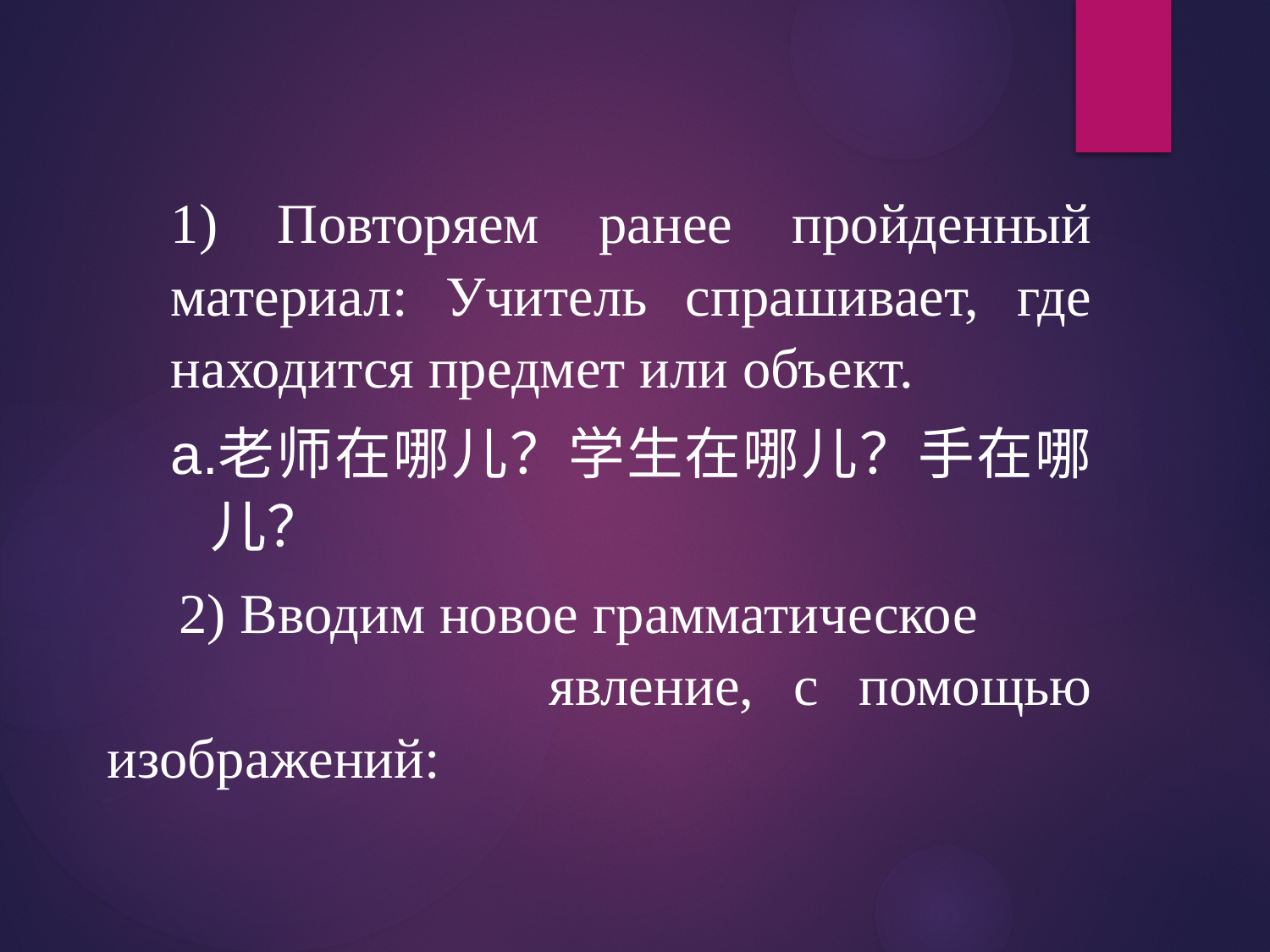

1) Повторяем ранее пройденный материал: Учитель спрашивает, где находится предмет или объект.
老师在哪儿？学生在哪儿？手在哪儿？
     2) Вводим новое грамматическое                    явление, с помощью изображений: